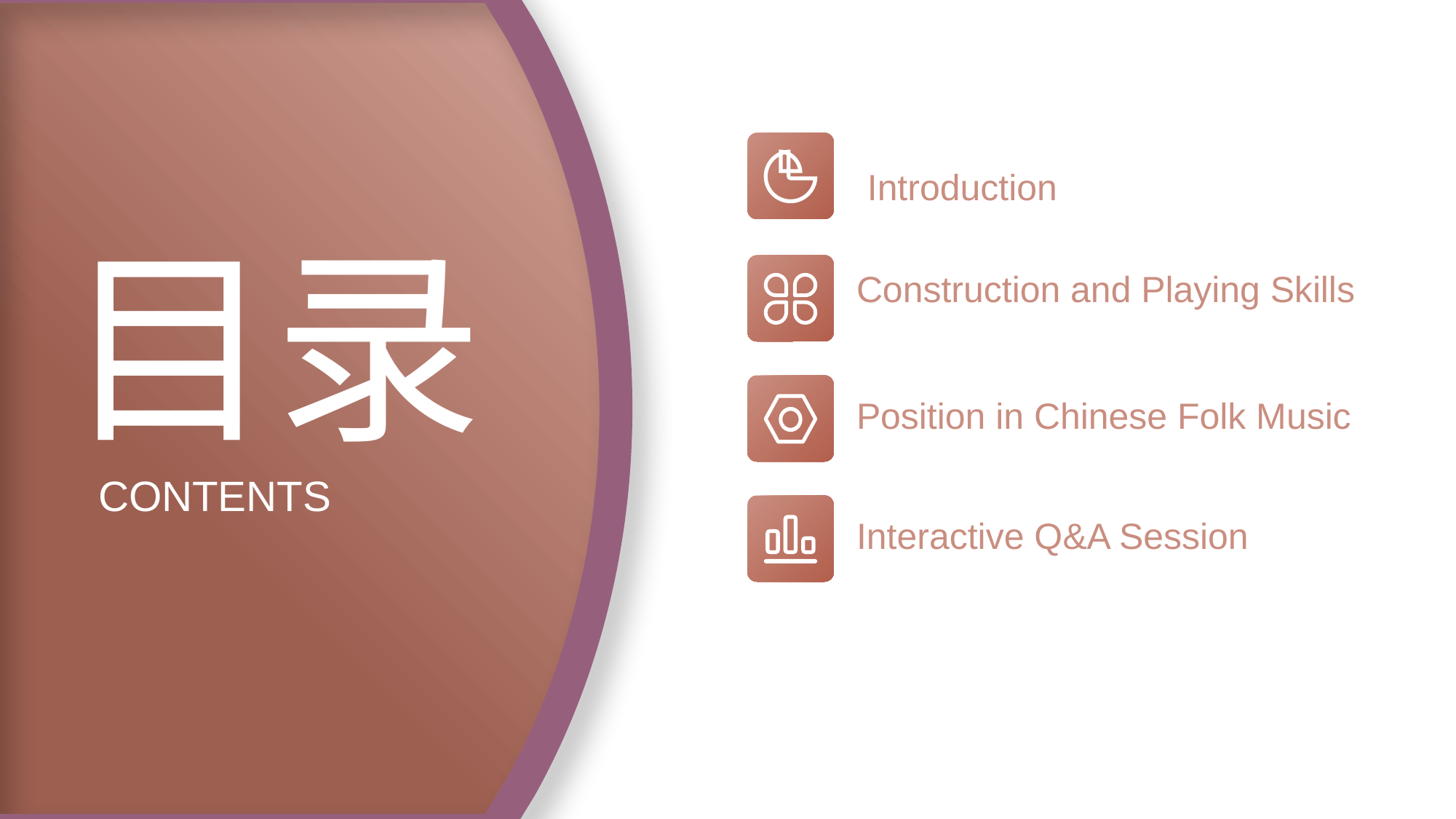

Introduction
目录

Construction and Playing Skills

Position in Chinese Folk Music

CONTENTS

Interactive Q&A Session